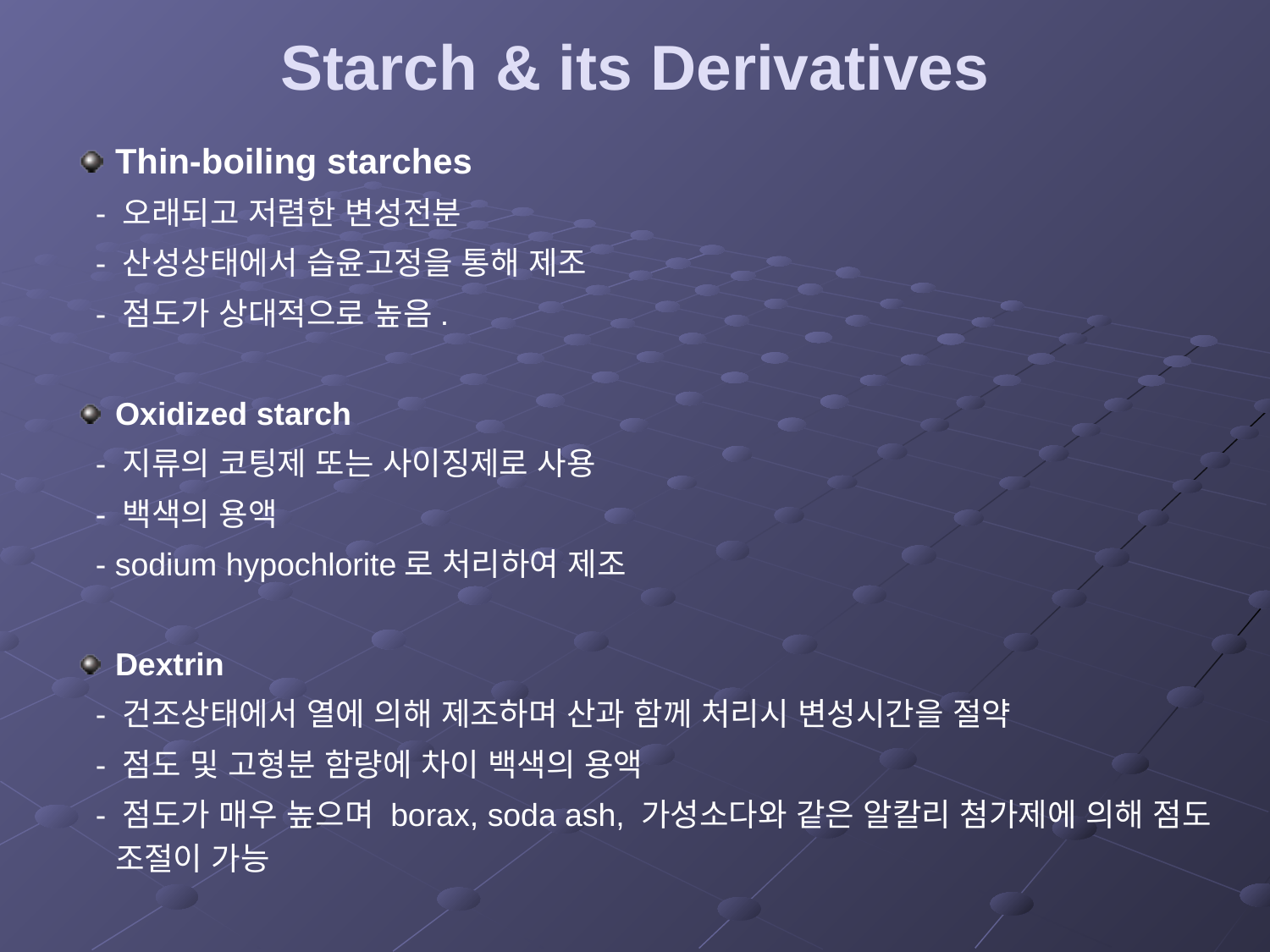

# Starch & its Derivatives
Thin-boiling starches
  - 오래되고 저렴한 변성전분
  - 산성상태에서 습윤고정을 통해 제조
  - 점도가 상대적으로 높음.

Oxidized starch
  - 지류의 코팅제 또는 사이징제로 사용
  - 백색의 용액
  - sodium hypochlorite로 처리하여 제조

Dextrin
  - 건조상태에서 열에 의해 제조하며 산과 함께 처리시 변성시간을 절약
  - 점도 및 고형분 함량에 차이 백색의 용액
  - 점도가 매우 높으며 borax, soda ash, 가성소다와 같은 알칼리 첨가제에 의해 점도 조절이 가능